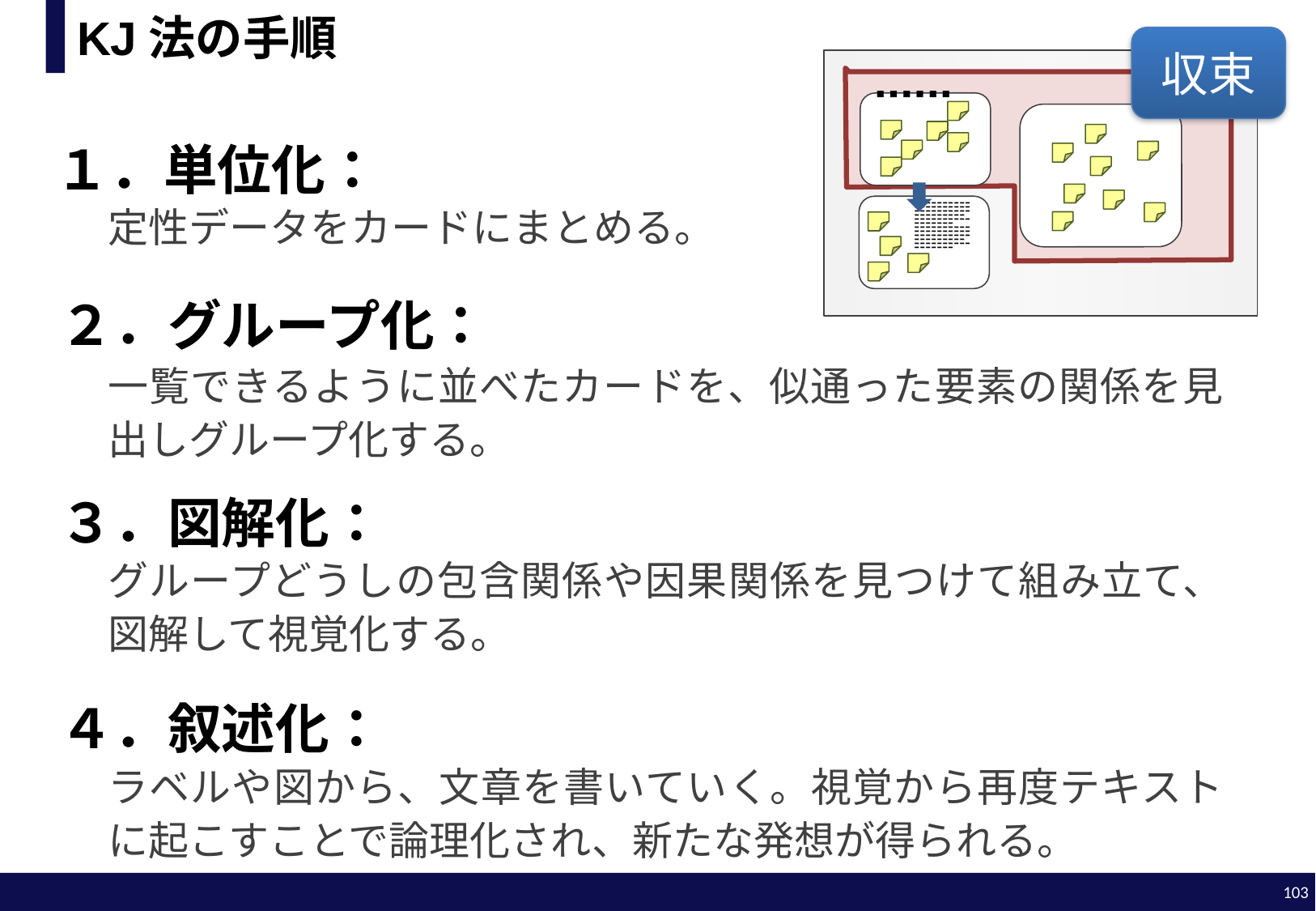

# KJ法の手順
収束

■■■■■■

--------------------
-------------------
-----------------
--------------------
-------------------
-----------------

１．単位化：
定性データをカードにまとめる。
２．グループ化：
一覧できるように並べたカードを、似通った要素の関係を見出しグループ化する。
３．図解化：
グループどうしの包含関係や因果関係を見つけて組み立て、図解して視覚化する。
４．叙述化：
ラベルや図から、文章を書いていく。視覚から再度テキストに起こすことで論理化され、新たな発想が得られる。